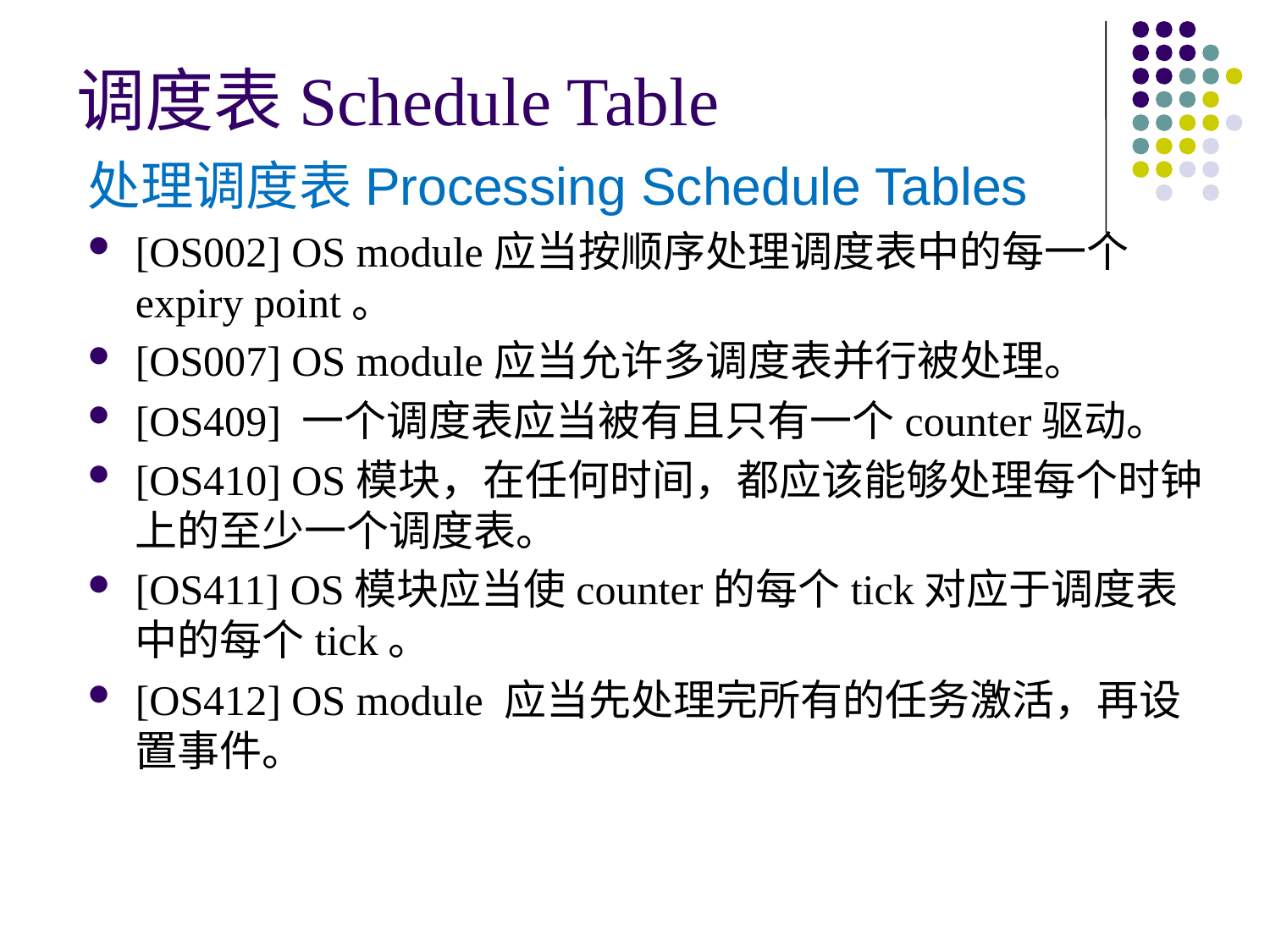

# 调度表Schedule Table
处理调度表Processing Schedule Tables
[OS002] OS module应当按顺序处理调度表中的每一个expiry point。
[OS007] OS module应当允许多调度表并行被处理。
[OS409] 一个调度表应当被有且只有一个counter驱动。
[OS410] OS模块，在任何时间，都应该能够处理每个时钟上的至少一个调度表。
[OS411] OS模块应当使counter的每个tick对应于调度表中的每个tick。
[OS412] OS module 应当先处理完所有的任务激活，再设置事件。